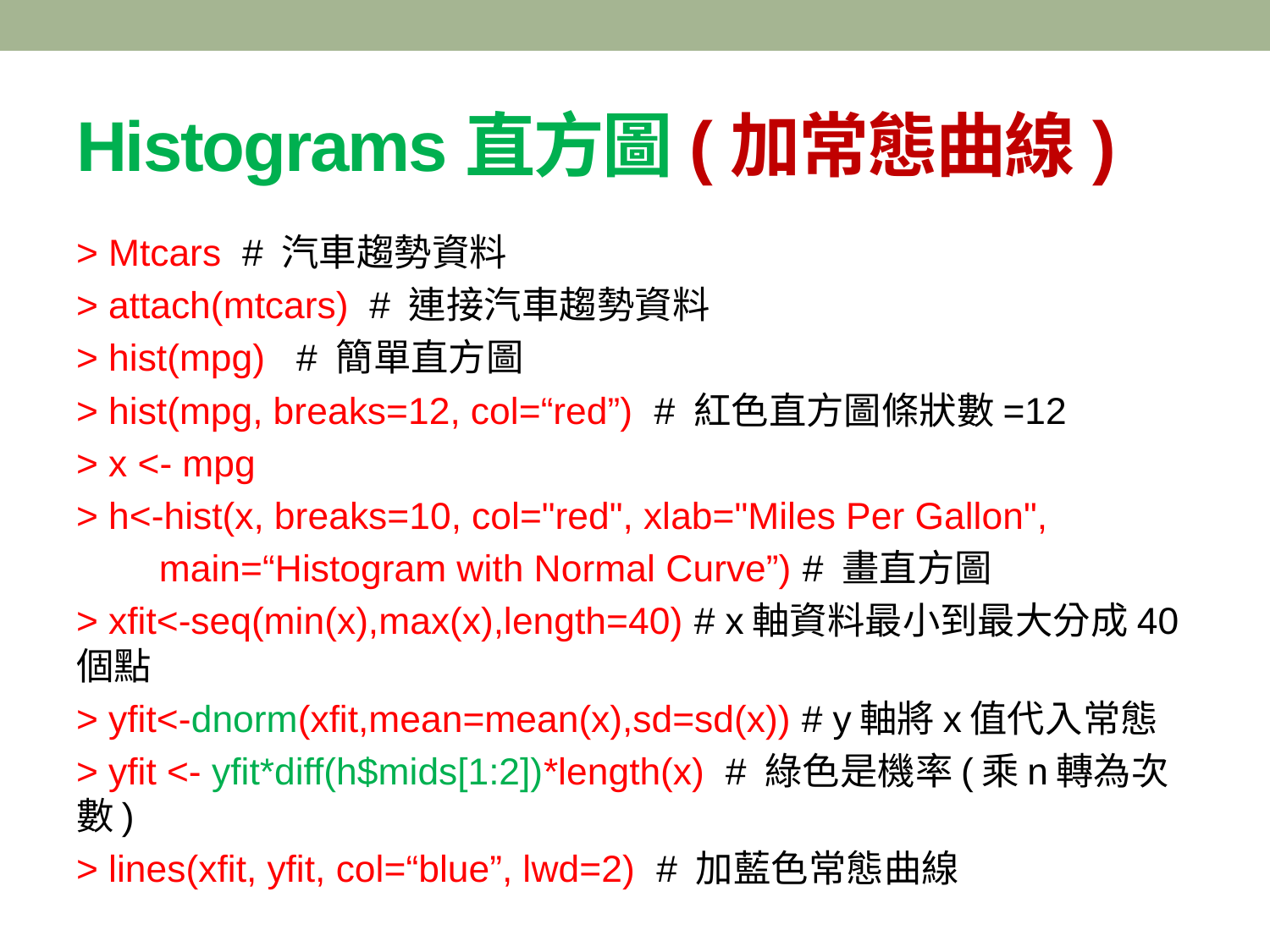

# Histograms直方圖(加常態曲線)
> Mtcars  # 汽車趨勢資料
> attach(mtcars)  # 連接汽車趨勢資料
> hist(mpg)   # 簡單直方圖
> hist(mpg, breaks=12, col=“red”)  # 紅色直方圖條狀數=12
> x <- mpg
> h<-hist(x, breaks=10, col="red", xlab="Miles Per Gallon",
        main=“Histogram with Normal Curve”) # 畫直方圖
> xfit<-seq(min(x),max(x),length=40) # x軸資料最小到最大分成40個點
> yfit<-dnorm(xfit,mean=mean(x),sd=sd(x)) # y軸將x值代入常態
> yfit <- yfit*diff(h$mids[1:2])*length(x)  # 綠色是機率(乘n轉為次數)
> lines(xfit, yfit, col=“blue”, lwd=2)  # 加藍色常態曲線